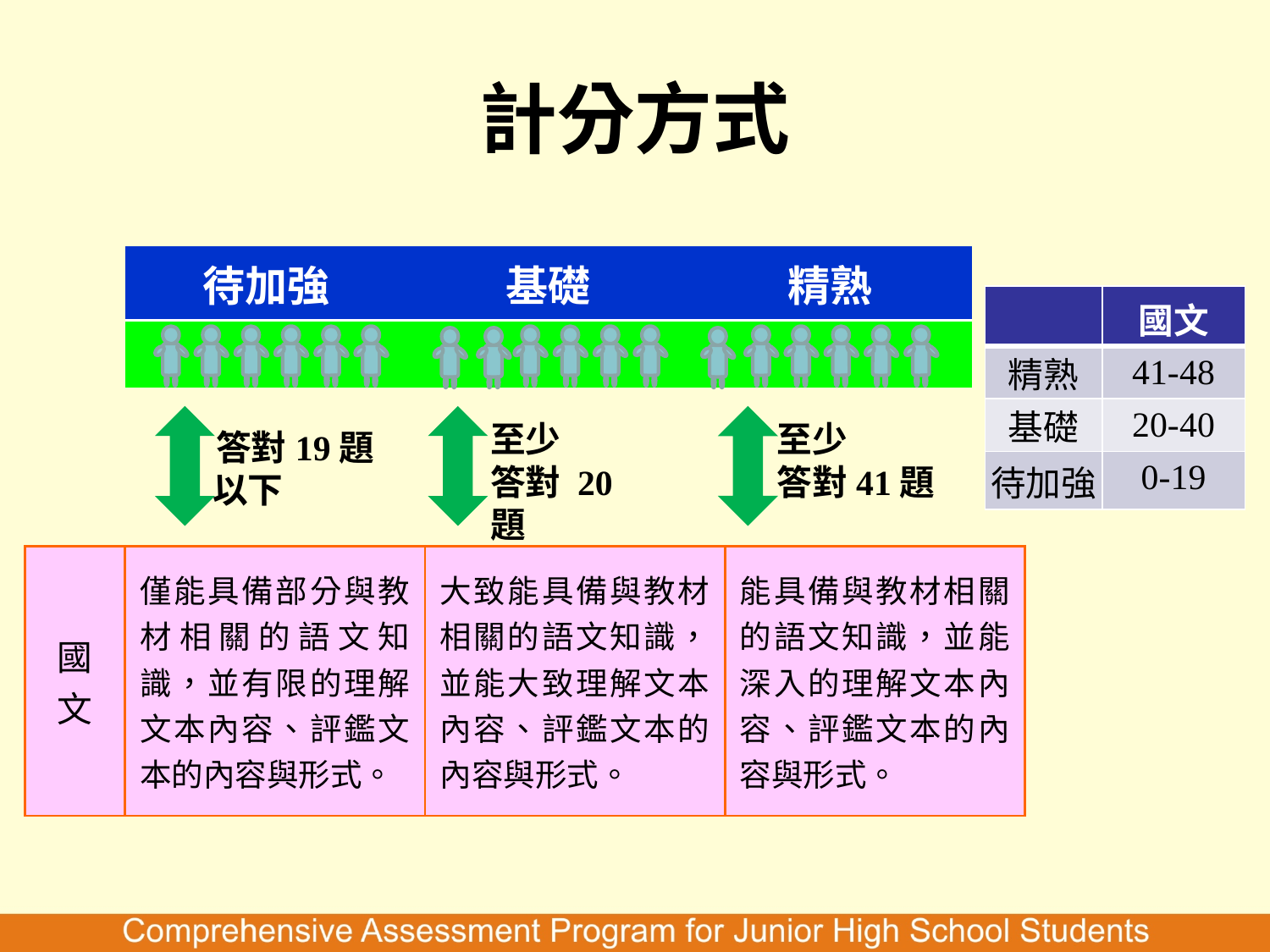

# 計分方式
| 待加強 | 基礎 | 精熟 |
| --- | --- | --- |
|  |  |  |
|  | 國文 |
| --- | --- |
| 精熟 | 41-48 |
| 基礎 | 20-40 |
| 待加強 | 0-19 |

至少
答對 20題
至少
答對41題
答對19題
  以下
| 國 文 | 僅能具備部分與教材相關的語文知識，並有限的理解文本內容、評鑑文本的內容與形式。 | 大致能具備與教材相關的語文知識，並能大致理解文本內容、評鑑文本的內容與形式。 | 能具備與教材相關的語文知識，並能深入的理解文本內容、評鑑文本的內容與形式。 |
| --- | --- | --- | --- |